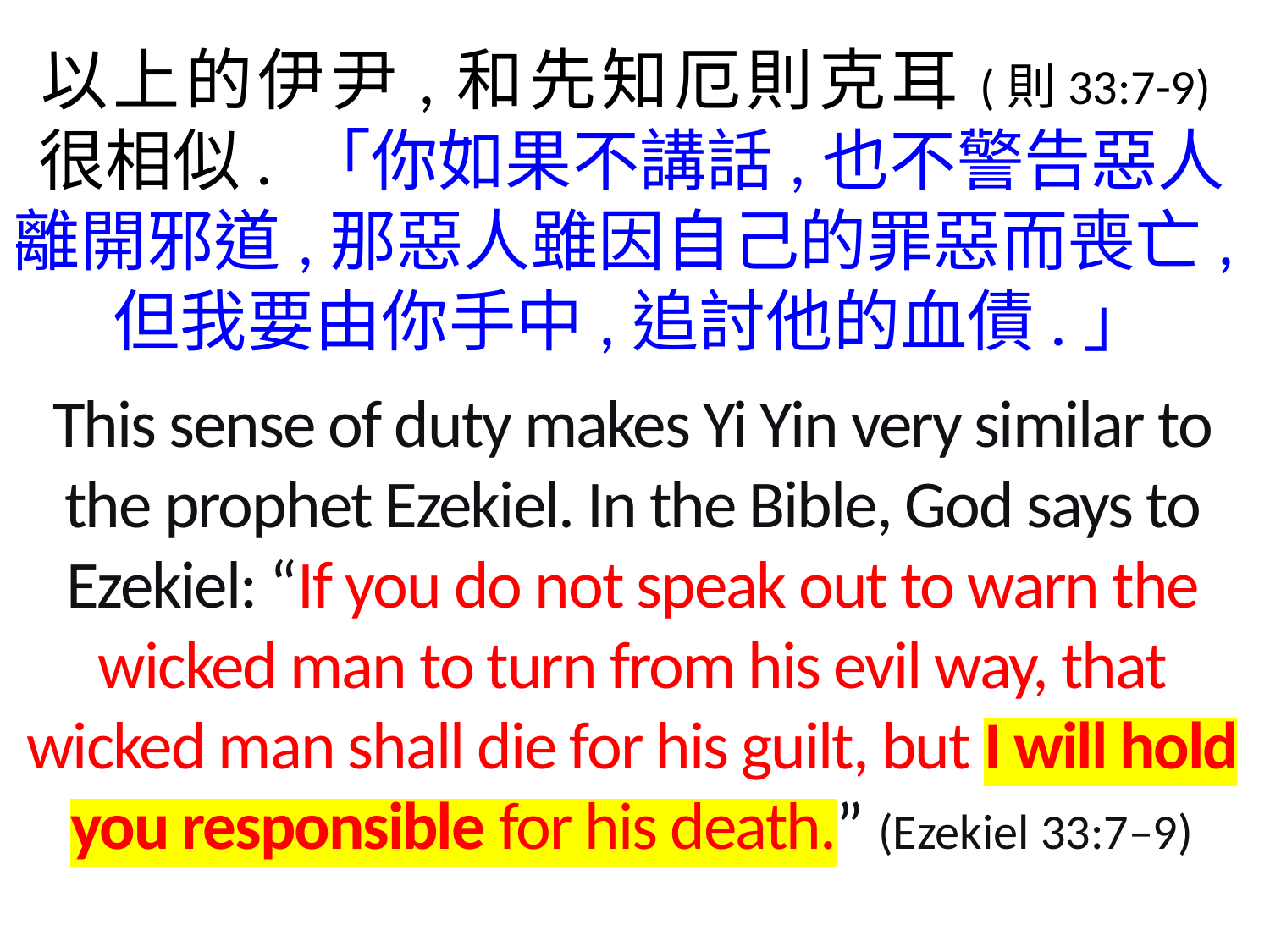

以上的伊尹,和先知厄則克耳(則33:7-9)很相似. 「你如果不講話,也不警告惡人離開邪道,那惡人雖因自己的罪惡而喪亡,但我要由你手中,追討他的血債.」
This sense of duty makes Yi Yin very similar to the prophet Ezekiel. In the Bible, God says to Ezekiel: “If you do not speak out to warn the wicked man to turn from his evil way, that wicked man shall die for his guilt, but I will hold you responsible for his death.” (Ezekiel 33:7–9)